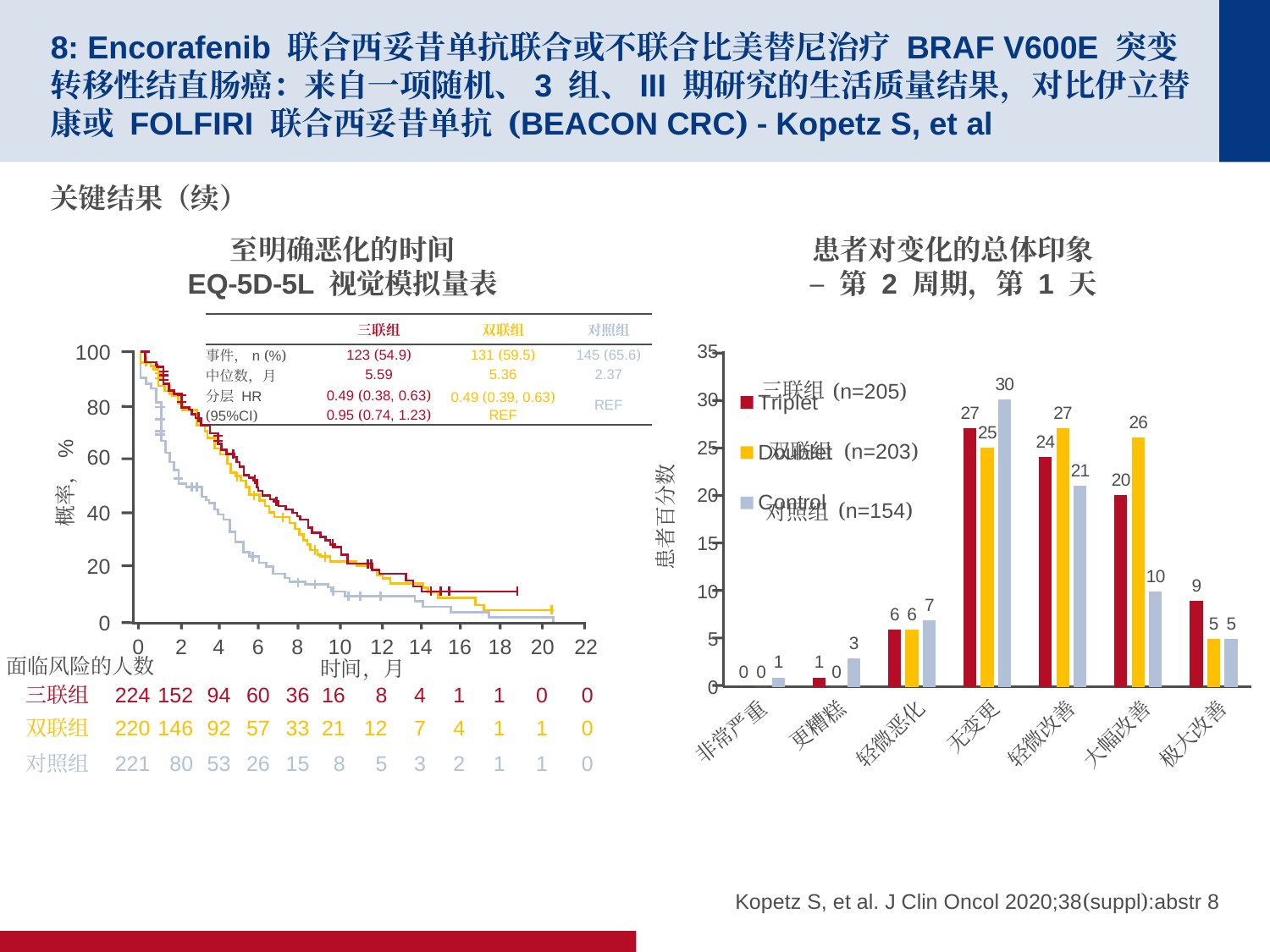

# 8: Encorafenib 联合西妥昔单抗联合或不联合比美替尼治疗 BRAF V600E 突变转移性结直肠癌：来自一项随机、3 组、III 期研究的生活质量结果，对比伊立替康或 FOLFIRI 联合西妥昔单抗 (BEACON CRC) - Kopetz S, et al
关键结果（续）

至明确恶化的时间
EQ-5D-5L 视觉模拟量表
患者对变化的总体印象
– 第 2 周期，第 1 天
|  | 三联组 | 双联组 | 对照组 |
| --- | --- | --- | --- |
| 事件，n (%) | 123 (54.9) | 131 (59.5) | 145 (65.6) |
| 中位数，月 | 5.59 | 5.36 | 2.37 |
| 分层 HR (95%CI) | 0.49 (0.38, 0.63) 0.95 (0.74, 1.23) | 0.49 (0.39, 0.63) REF | REF |
100
80
60
40
20

概率，%
0

0
2
4
6
8
10
12
14
16
18
20
22
面临风险的人数
时间，月
三联组
224
152
94
60
36
16
8
4
1
1
0
0
双联组
220
146
92
57
33
21
12
7
4
1
1
0
对照组
221
80
53
26
15
8
5
3
2
1
1
0

### Chart

| Category | Triplet | Doublet | Control |
|---|---|---|---|
| Very much worse | 0.0 | 0.0 | 1.0 |
| Much worse | 1.0 | 0.0 | 3.0 |
| Minimally worse | 6.0 | 6.0 | 7.0 |
| No change | 27.0 | 25.0 | 30.0 |
| Minimally improved | 24.0 | 27.0 | 21.0 |
| Much improved | 20.0 | 26.0 | 10.0 |
| Very much improved | 9.0 | 5.0 | 5.0 |

(n=205)
三联组

(n=203)
双联组

(n=154)

患者百分数
对照组

更糟糕
无变更
非常严重
轻微恶化
轻微改善
大幅改善
极大改善
Kopetz S, et al. J Clin Oncol 2020;38(suppl):abstr 8